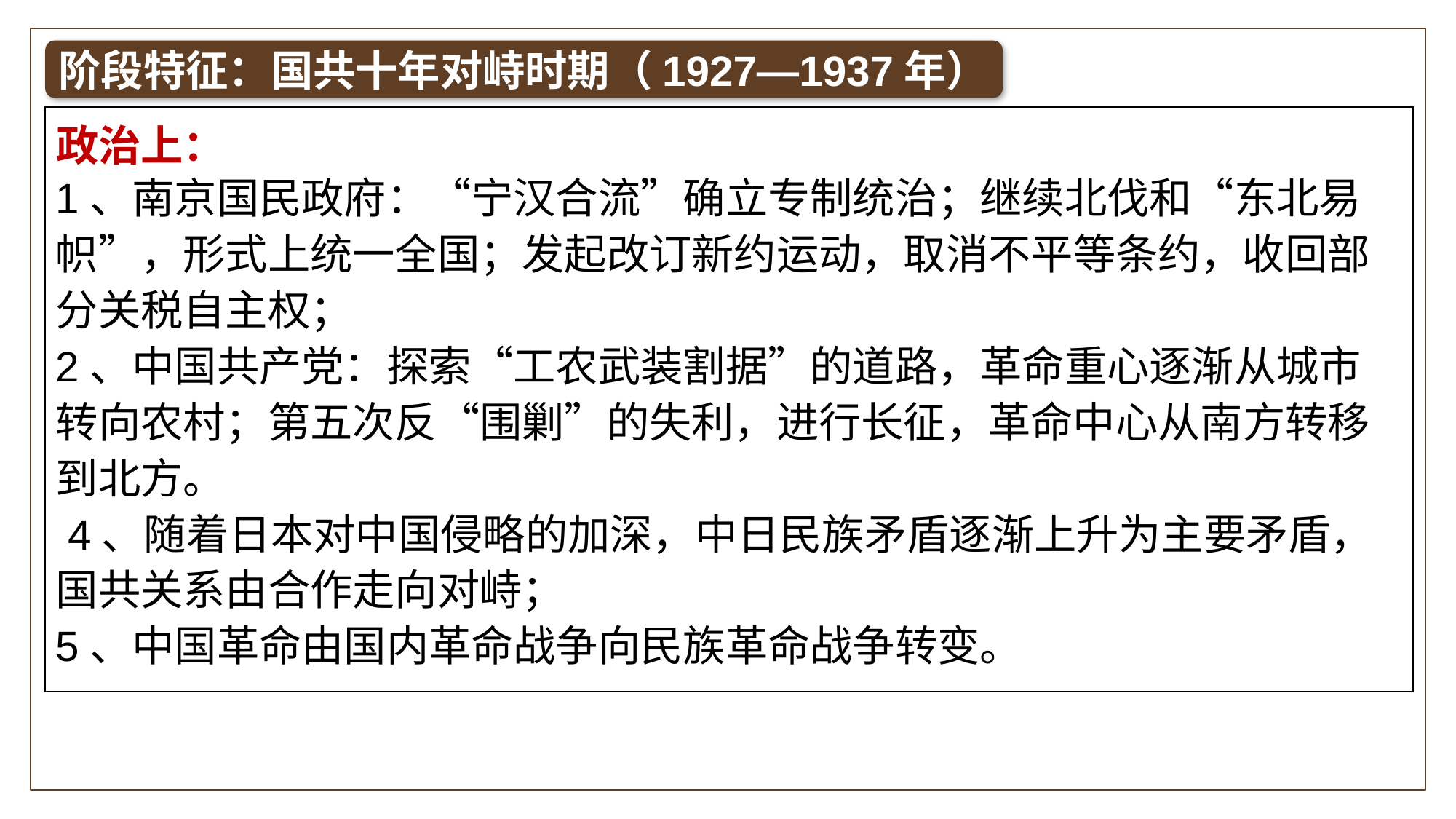

阶段特征：国共十年对峙时期（1927—1937年）
| 政治上： |
| --- |
1、南京国民政府：“宁汉合流”确立专制统治；继续北伐和“东北易帜”，形式上统一全国；发起改订新约运动，取消不平等条约，收回部分关税自主权；
2、中国共产党：探索“工农武装割据”的道路，革命重心逐渐从城市转向农村；第五次反“围剿”的失利，进行长征，革命中心从南方转移到北方。
 4、随着日本对中国侵略的加深，中日民族矛盾逐渐上升为主要矛盾，国共关系由合作走向对峙；
5、中国革命由国内革命战争向民族革命战争转变。